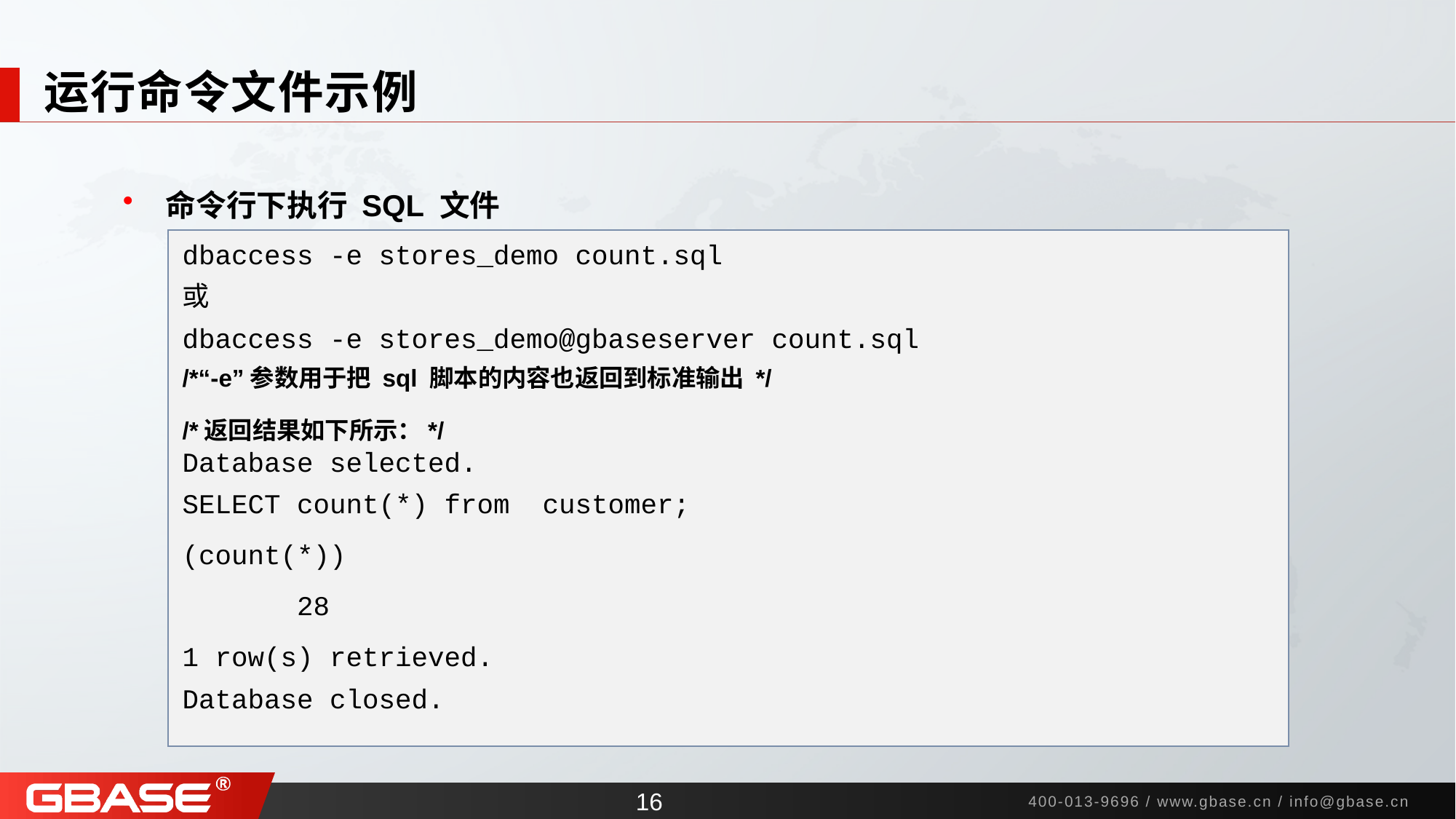

# 运行命令文件示例
命令行下执行 SQL 文件

dbaccess -e stores_demo count.sql
或
dbaccess -e stores_demo@gbaseserver count.sql
/*“-e”参数用于把 sql 脚本的内容也返回到标准输出 */
/*返回结果如下所示：*/
Database selected.
SELECT count(*) from  customer;
(count(*))
       28
1 row(s) retrieved.
Database closed.